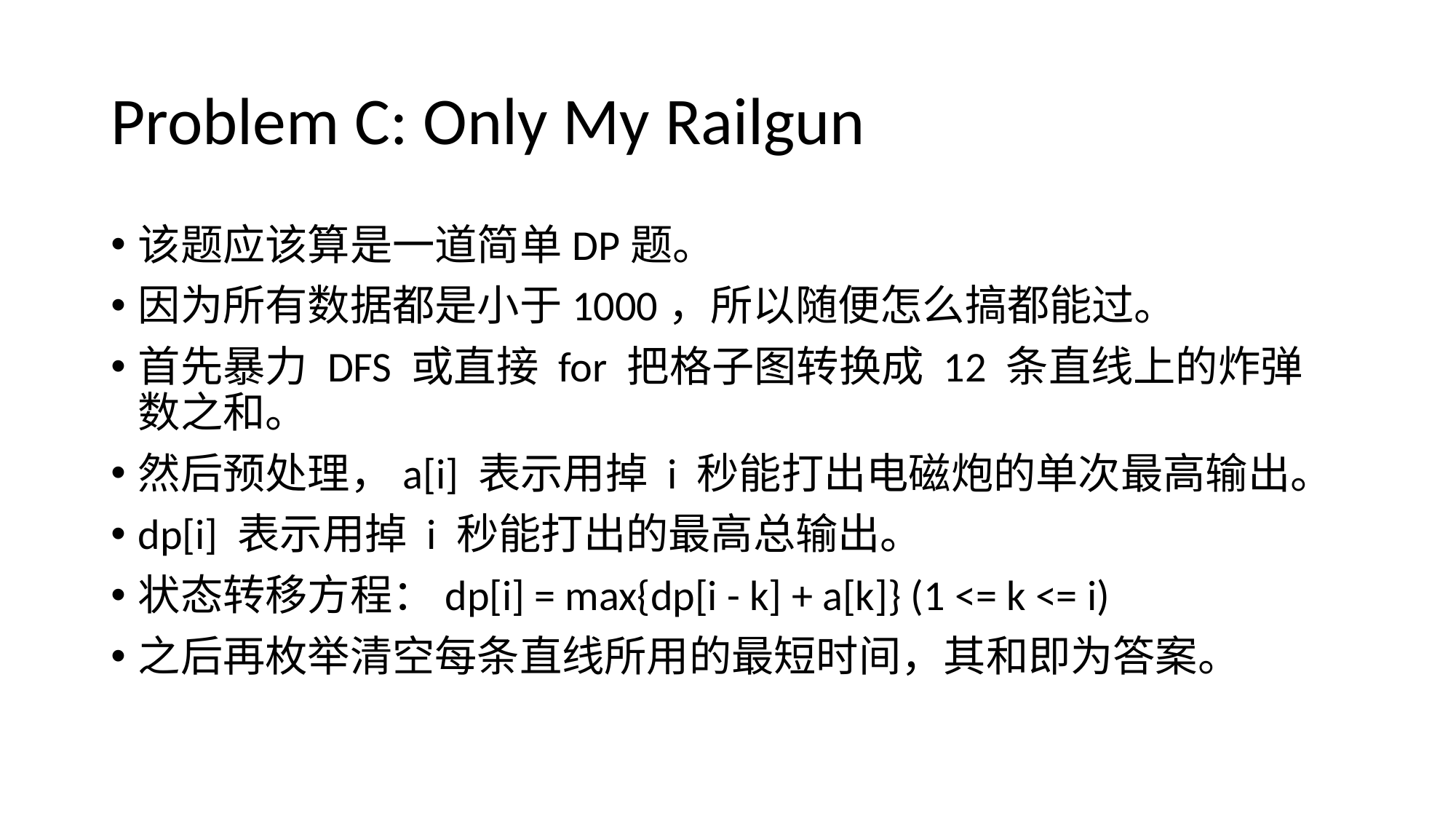

# Problem C: Only My Railgun
该题应该算是一道简单DP题。
因为所有数据都是小于1000，所以随便怎么搞都能过。
首先暴力 DFS 或直接 for 把格子图转换成 12 条直线上的炸弹数之和。
然后预处理，a[i] 表示用掉 i 秒能打出电磁炮的单次最高输出。
dp[i] 表示用掉 i 秒能打出的最高总输出。
状态转移方程：dp[i] = max{dp[i - k] + a[k]} (1 <= k <= i)
之后再枚举清空每条直线所用的最短时间，其和即为答案。